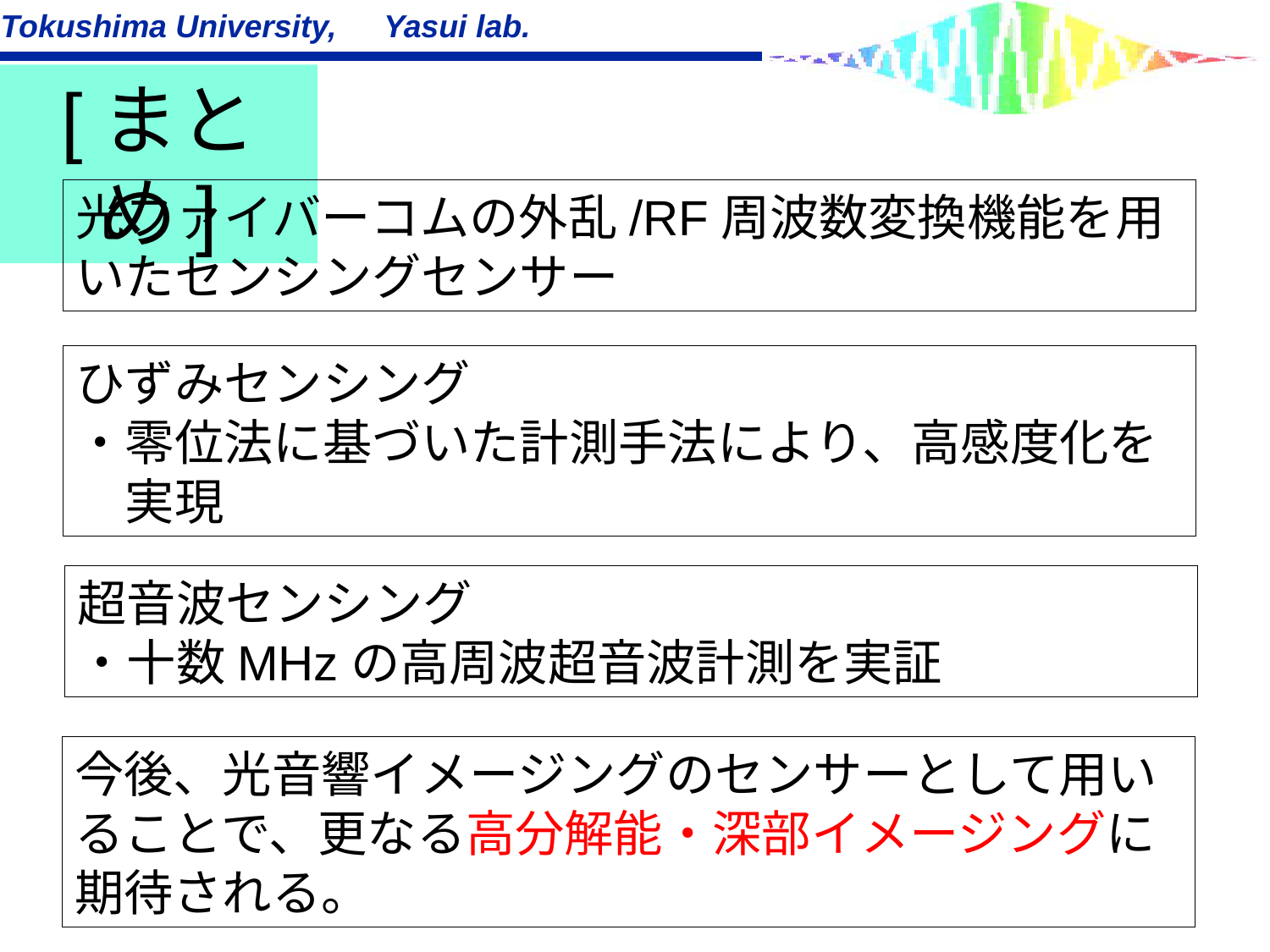

[まとめ]
光ファイバーコムの外乱/RF周波数変換機能を用いたセンシングセンサー
ひずみセンシング
・零位法に基づいた計測手法により、高感度化を
　実現
超音波センシング
・十数MHzの高周波超音波計測を実証
今後、光音響イメージングのセンサーとして用いることで、更なる高分解能・深部イメージングに期待される。